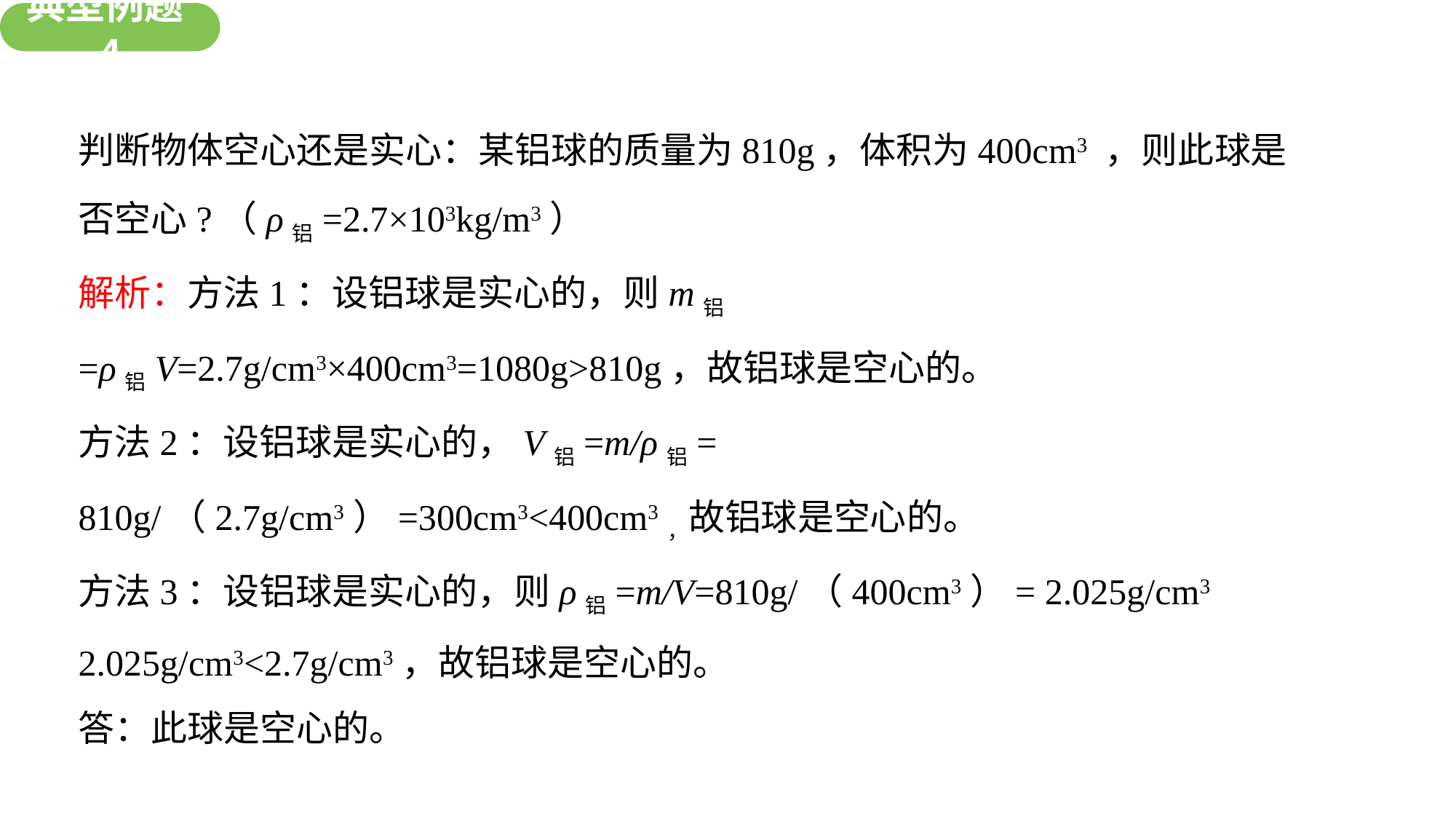

新知探究
新知探究
新知探究
新知探究
典型例题4
判断物体空心还是实心：某铝球的质量为810g，体积为400cm3 ，则此球是否空心?（ρ铝=2.7×103kg/m3）
解析：方法1：设铝球是实心的，则m铝 =ρ铝V=2.7g/cm3×400cm3=1080g>810g，故铝球是空心的。
方法2：设铝球是实心的，V铝=m/ρ铝= 810g/（2.7g/cm3）=300cm3<400cm3，故铝球是空心的。
方法3：设铝球是实心的，则ρ铝=m/V=810g/（400cm3）= 2.025g/cm3
2.025g/cm3<2.7g/cm3，故铝球是空心的。
答：此球是空心的。